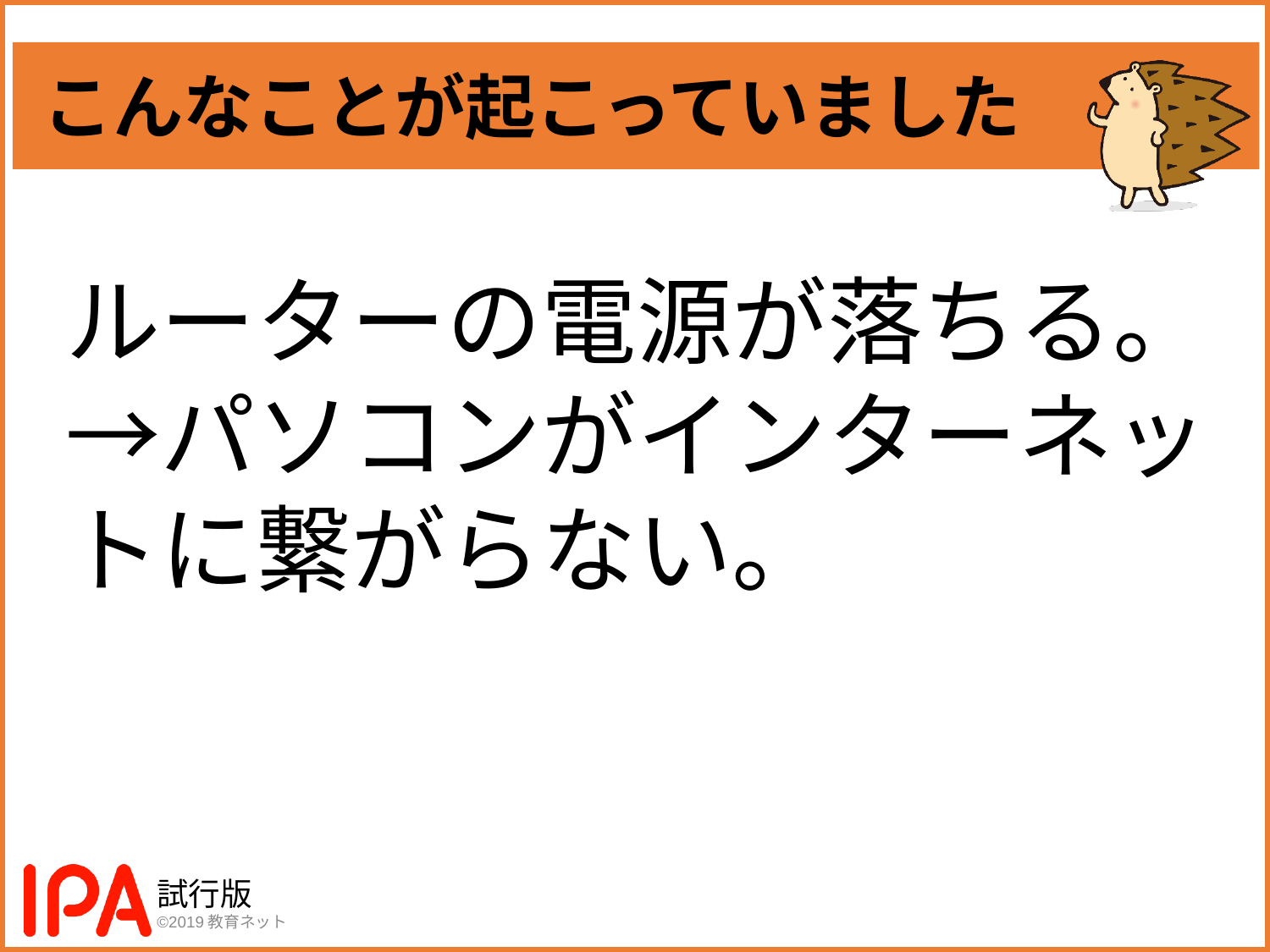

# こんなことが起こっていました
ルーターの電源が落ちる。→パソコンがインターネットに繋がらない。